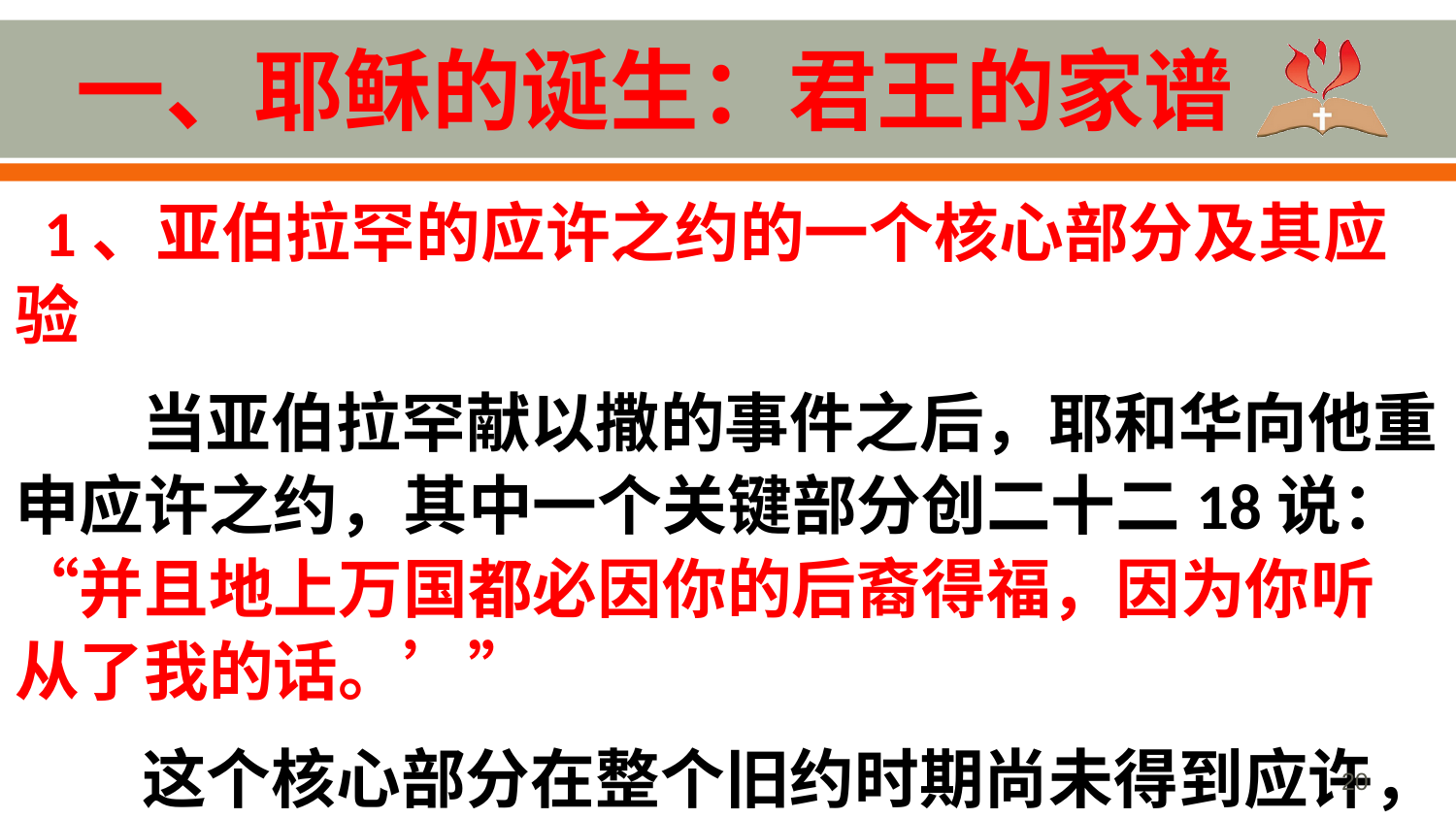

# 一、耶稣的诞生：君王的家谱
  1、亚伯拉罕的应许之约的一个核心部分及其应验
当亚伯拉罕献以撒的事件之后，耶和华向他重申应许之约，其中一个关键部分创二十二18说：“并且地上万国都必因你的后裔得福，因为你听从了我的话。’”
这个核心部分在整个旧约时期尚未得到应许，直到耶稣基督诞生才得到初步应验。
20